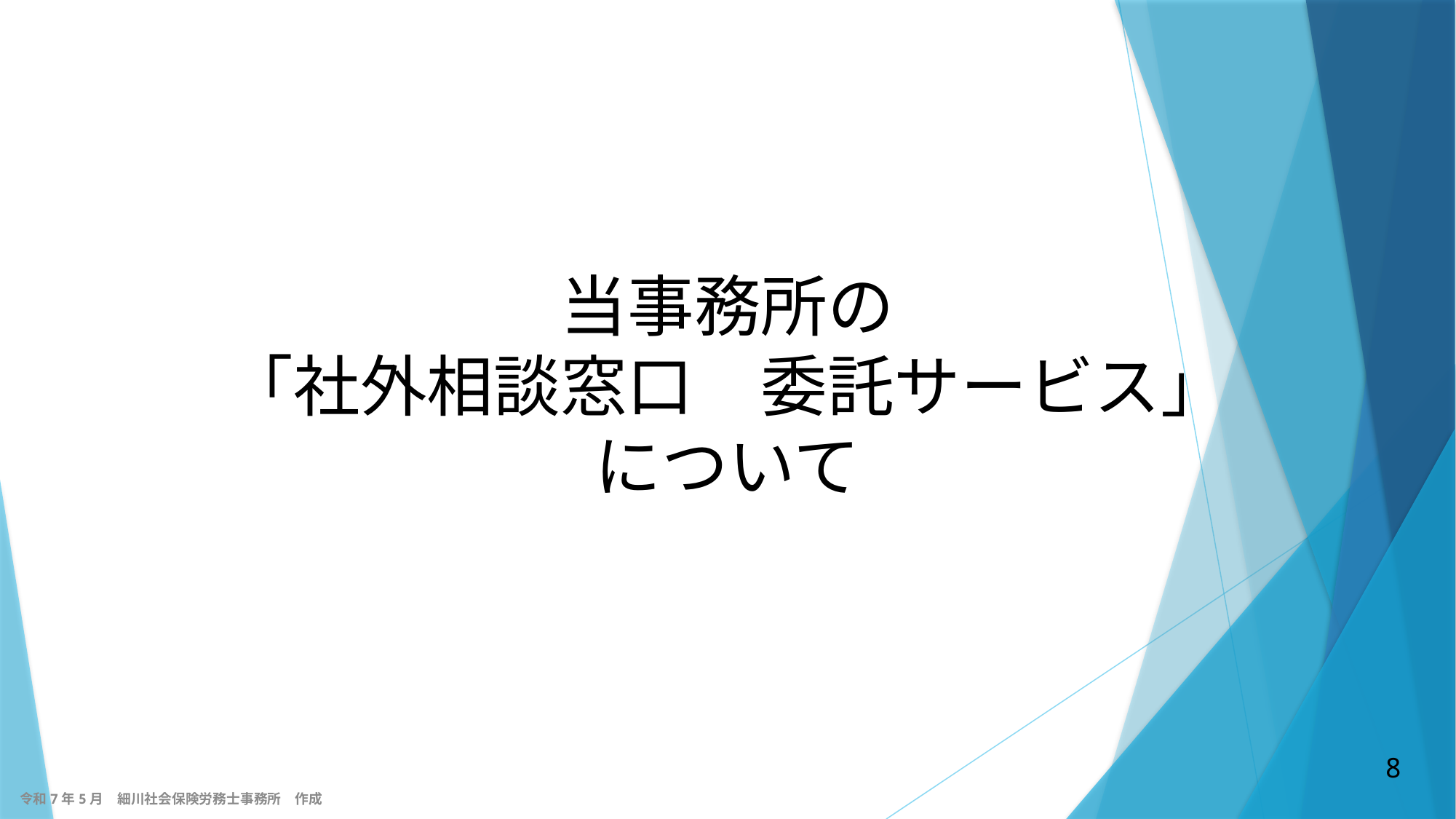

# 当事務所の 「社外相談窓口　委託サービス」 について
8
令和7年5月　細川社会保険労務士事務所　作成